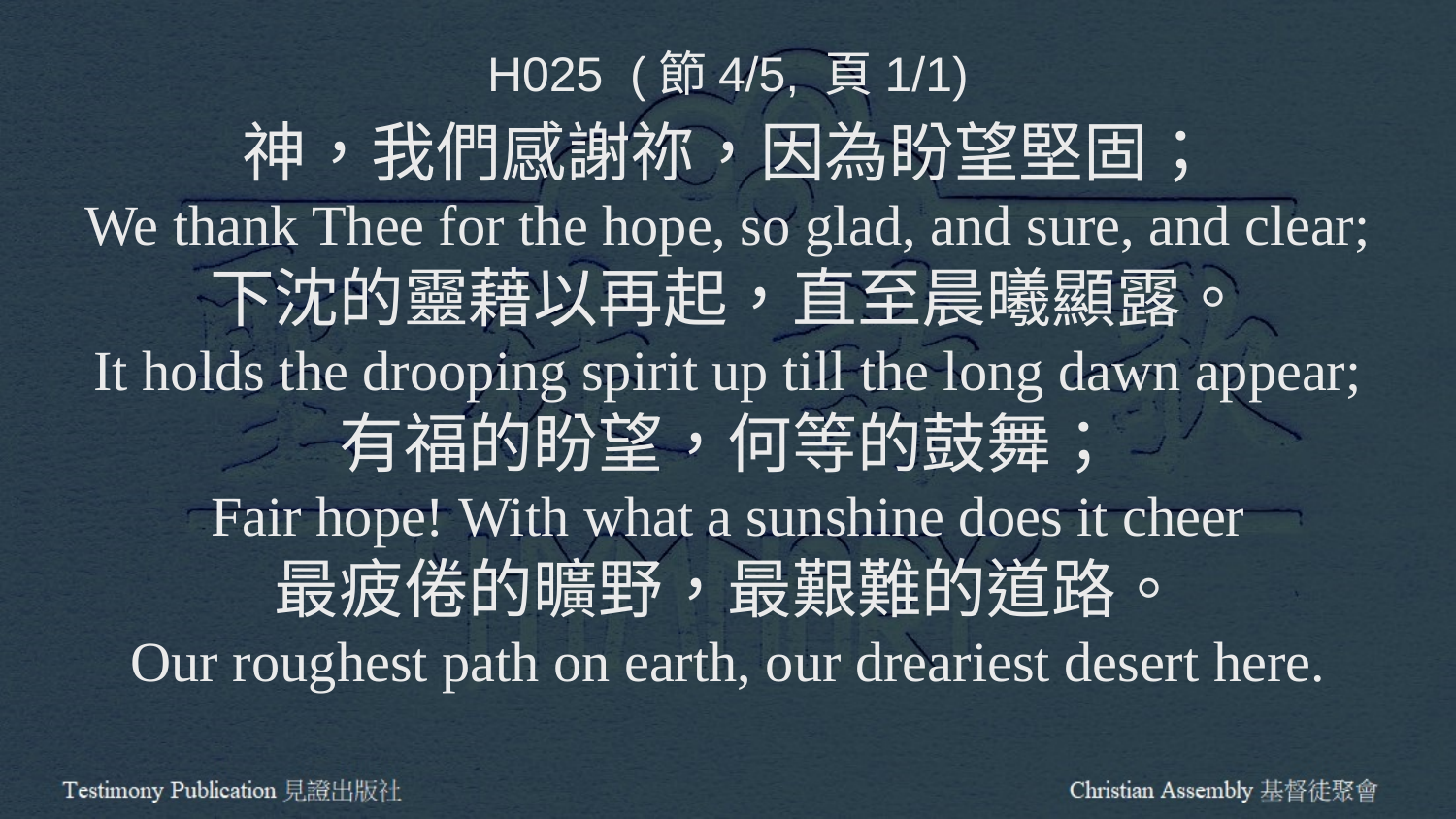

H025  (節4/5, 頁1/1)
神，我們感謝祢，因為盼望堅固；
We thank Thee for the hope, so glad, and sure, and clear;
下沈的靈藉以再起，直至晨曦顯露。
It holds the drooping spirit up till the long dawn appear;
有福的盼望，何等的鼓舞；
Fair hope! With what a sunshine does it cheer
最疲倦的曠野，最艱難的道路。
Our roughest path on earth, our dreariest desert here.